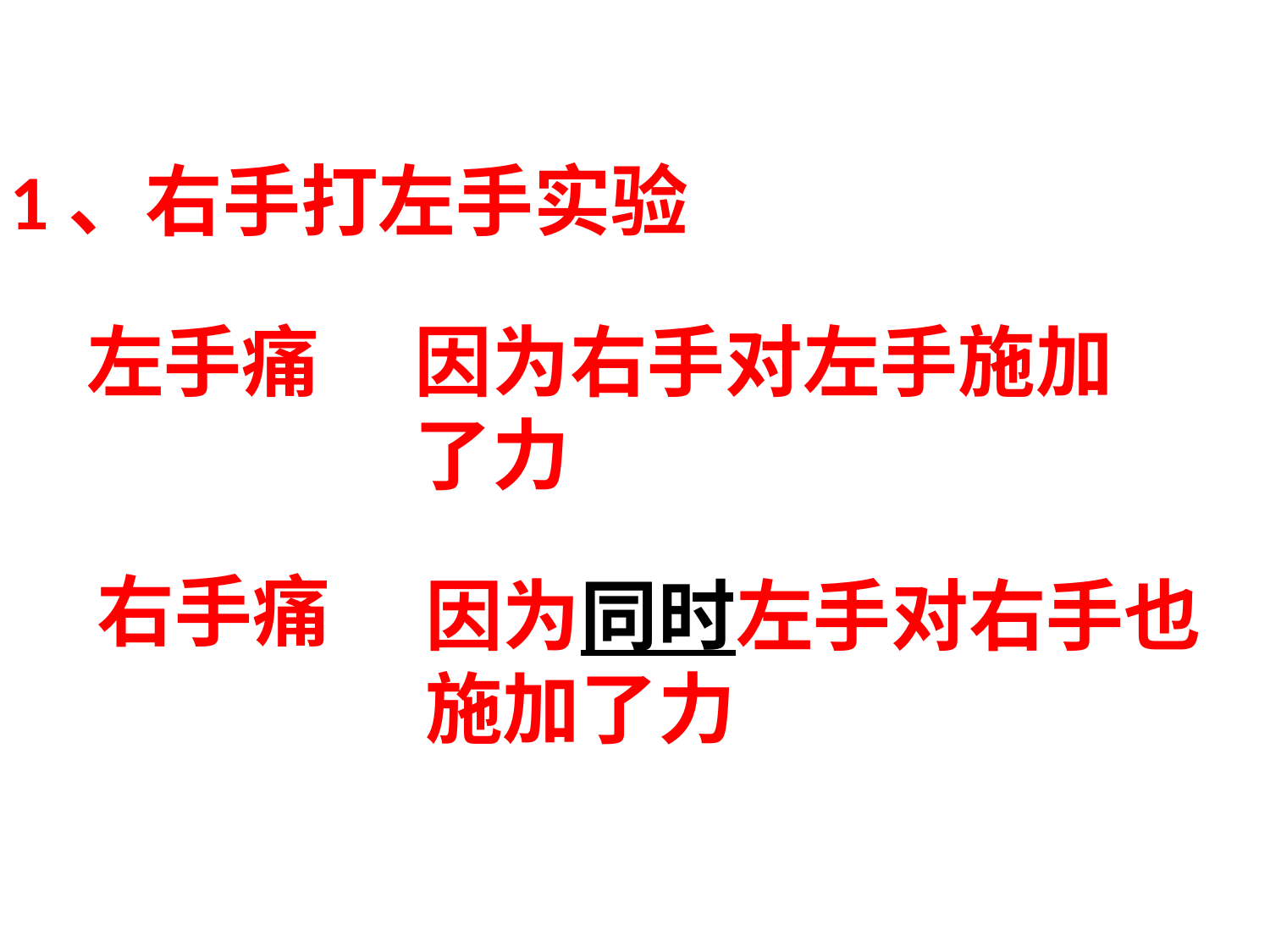

1、右手打左手实验
左手痛
因为右手对左手施加了力

右手痛

因为同时左手对右手也施加了力